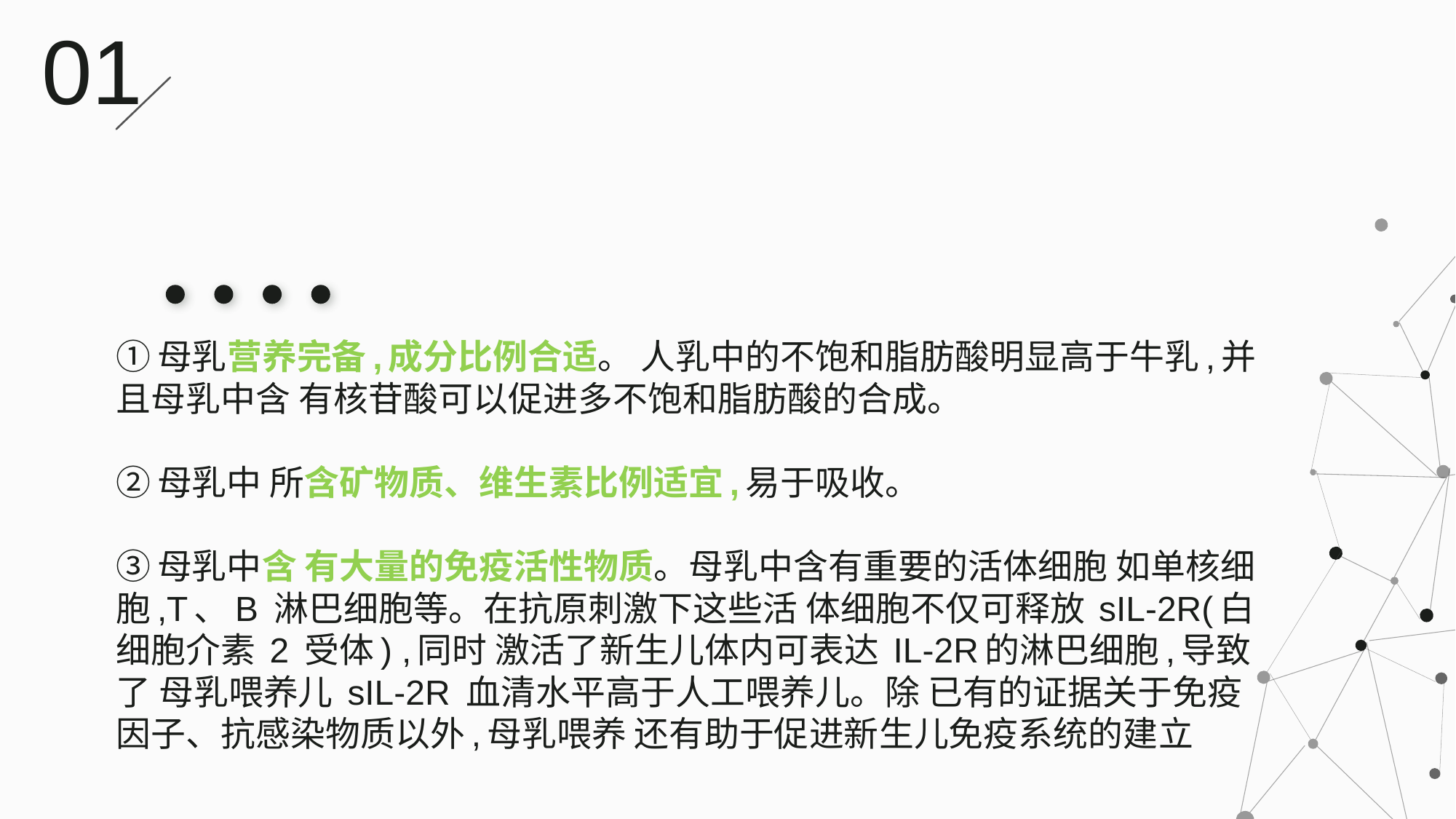

01

①母乳营养完备,成分比例合适。 人乳中的不饱和脂肪酸明显高于牛乳,并且母乳中含 有核苷酸可以促进多不饱和脂肪酸的合成。

②母乳中 所含矿物质、维生素比例适宜,易于吸收。

③母乳中含 有大量的免疫活性物质。母乳中含有重要的活体细胞 如单核细胞,T、B 淋巴细胞等。在抗原刺激下这些活 体细胞不仅可释放 sIL-2R(白细胞介素 2 受体) ,同时 激活了新生儿体内可表达 IL-2R的淋巴细胞,导致了 母乳喂养儿 sIL-2R 血清水平高于人工喂养儿。除 已有的证据关于免疫因子、抗感染物质以外,母乳喂养 还有助于促进新生儿免疫系统的建立